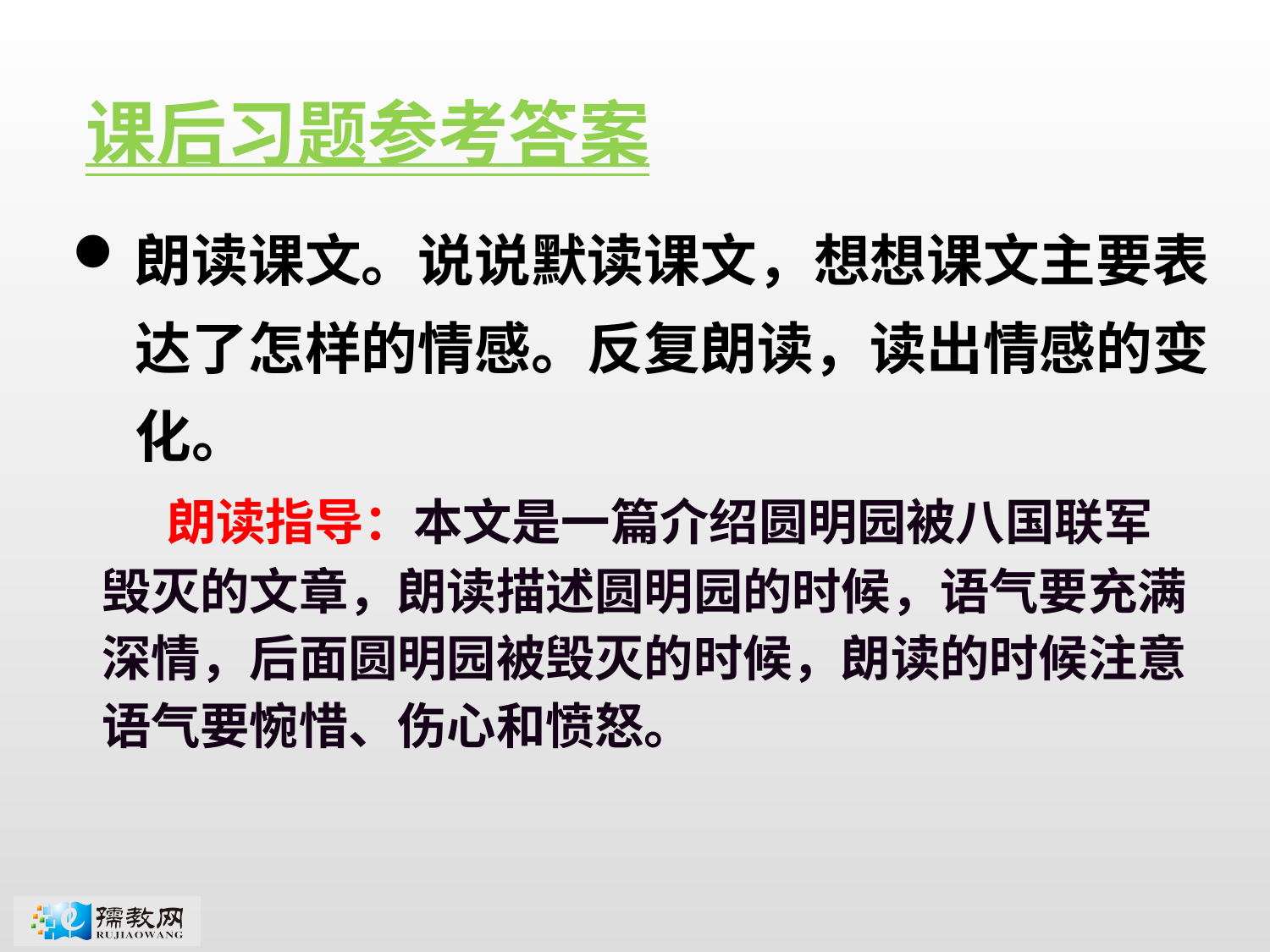

课后习题参考答案
朗读课文。说说默读课文，想想课文主要表达了怎样的情感。反复朗读，读出情感的变化。
    朗读指导：本文是一篇介绍圆明园被八国联军毁灭的文章，朗读描述圆明园的时候，语气要充满深情，后面圆明园被毁灭的时候，朗读的时候注意语气要惋惜、伤心和愤怒。